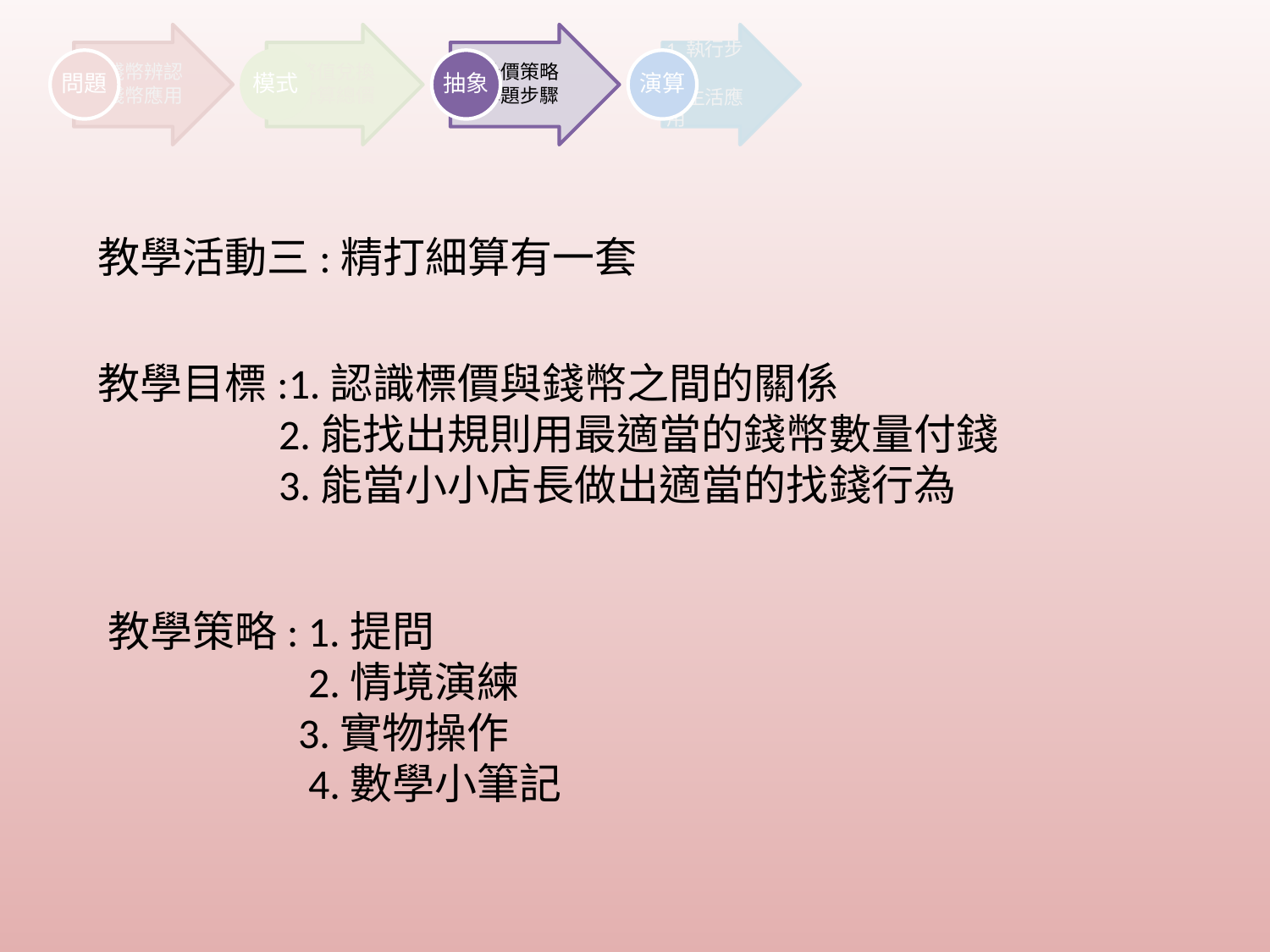

1.錢幣辨認
2.錢幣應用
問題
1.幣值兌換
2.計算總價
模式
1.計價策略
2.解題步驟
抽象
1.執行步驟
2.生活應用
演算
教學活動三:精打細算有一套
# 教學目標:1.認識標價與錢幣之間的關係
                   2.能找出規則用最適當的錢幣數量付錢
                   3.能當小小店長做出適當的找錢行為

教學策略: 1.提問
                    2.情境演練
                    3.實物操作
                    4.數學小筆記